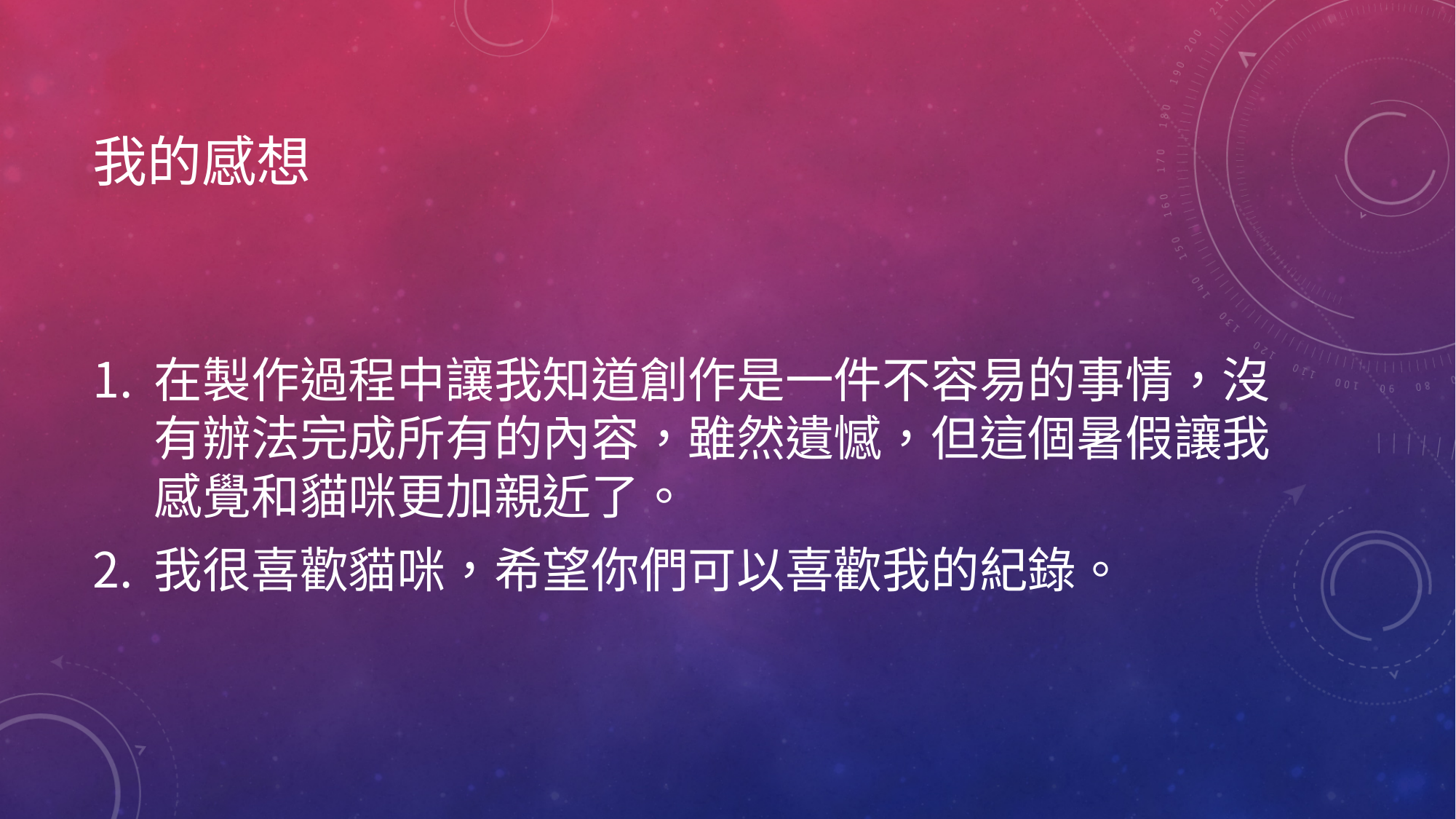

# 我的感想
在製作過程中讓我知道創作是一件不容易的事情，沒有辦法完成所有的內容，雖然遺憾，但這個暑假讓我感覺和貓咪更加親近了。
我很喜歡貓咪，希望你們可以喜歡我的紀錄。